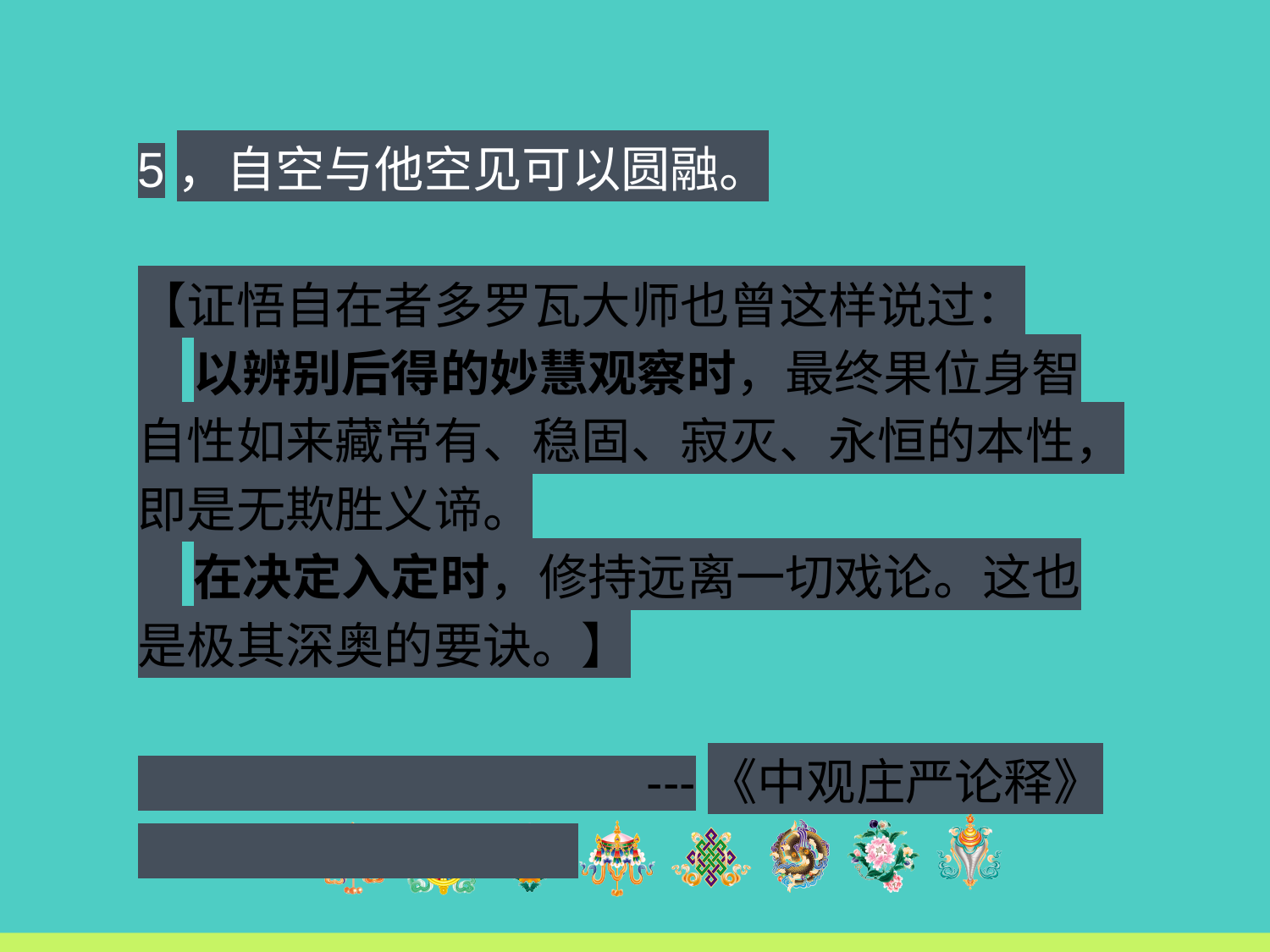

5，自空与他空见可以圆融。

【证悟自在者多罗瓦大师也曾这样说过：
    以辨别后得的妙慧观察时，最终果位身智自性如来藏常有、稳固、寂灭、永恒的本性，即是无欺胜义谛。
    在决定入定时，修持远离一切戏论。这也是极其深奥的要诀。】

                                     ---《中观庄严论释》